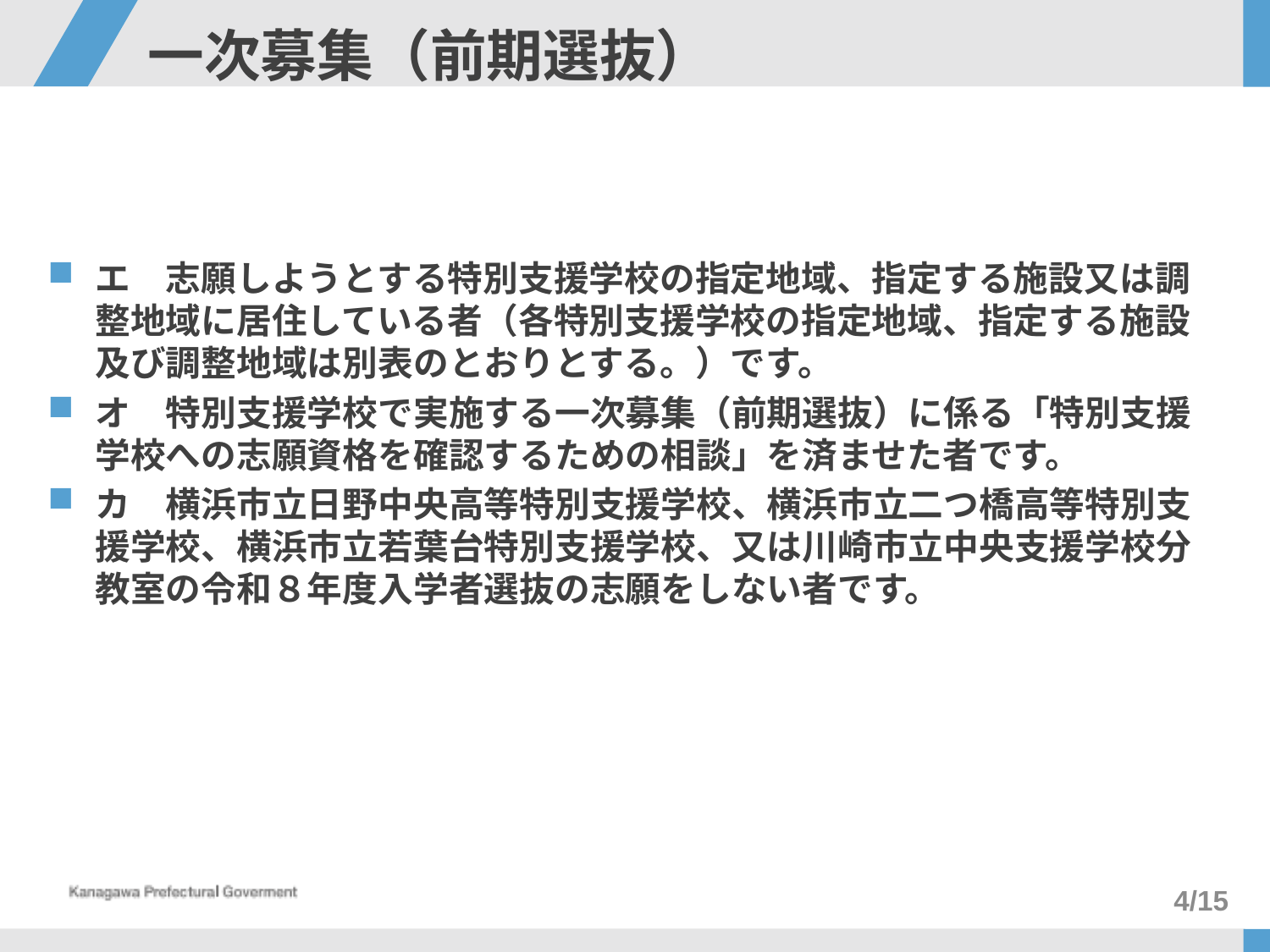

# 一次募集（前期選抜）
エ　志願しようとする特別支援学校の指定地域、指定する施設又は調整地域に居住している者（各特別支援学校の指定地域、指定する施設及び調整地域は別表のとおりとする。）です。
オ　特別支援学校で実施する一次募集（前期選抜）に係る「特別支援学校への志願資格を確認するための相談」を済ませた者です。
カ　横浜市立日野中央高等特別支援学校、横浜市立二つ橋高等特別支援学校、横浜市立若葉台特別支援学校、又は川崎市立中央支援学校分教室の令和８年度入学者選抜の志願をしない者です。
4/15